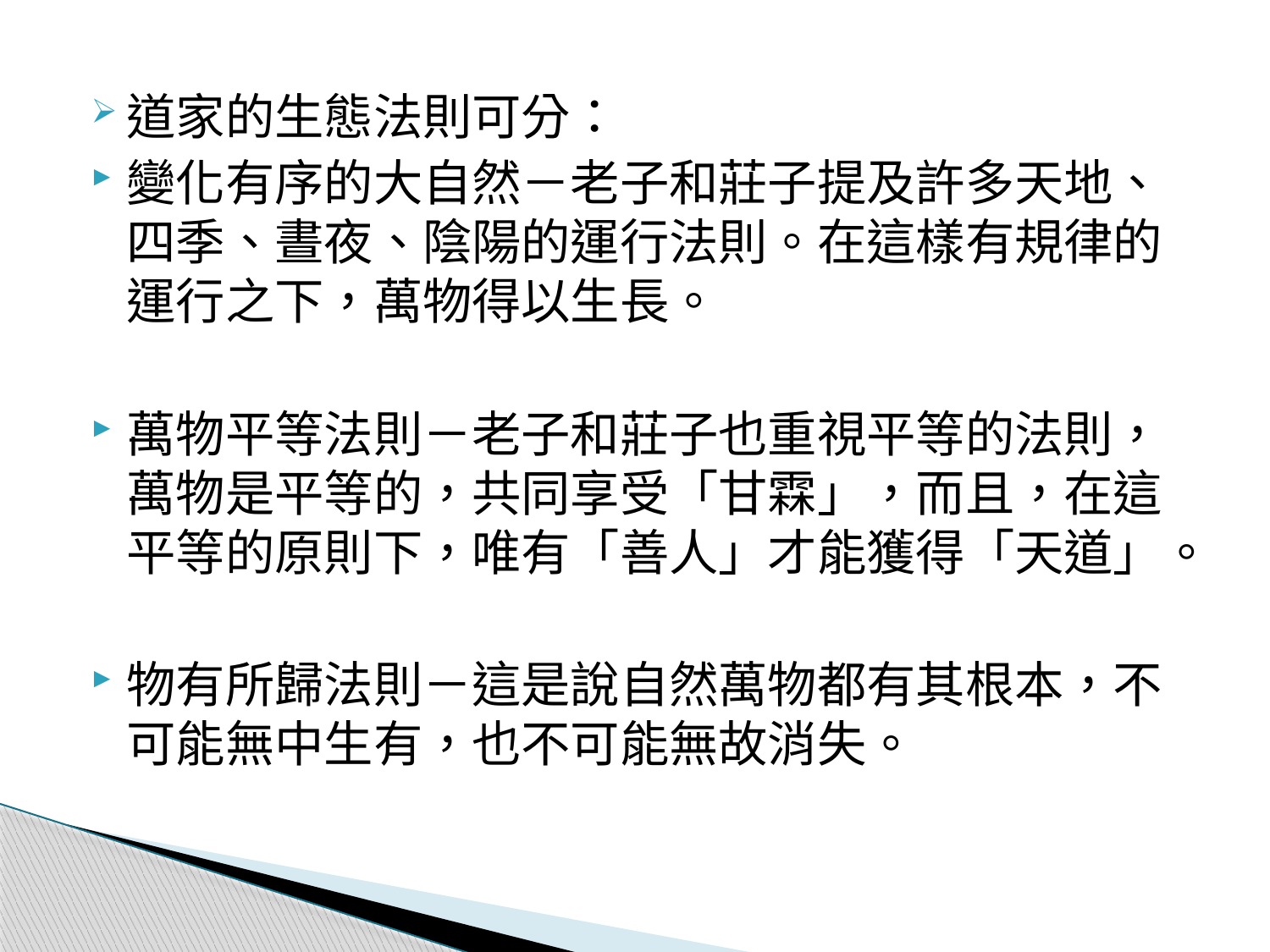

道家的生態法則可分：
變化有序的大自然－老子和莊子提及許多天地、四季、晝夜、陰陽的運行法則。在這樣有規律的運行之下，萬物得以生長。

萬物平等法則－老子和莊子也重視平等的法則，萬物是平等的，共同享受「甘霖」，而且，在這平等的原則下，唯有「善人」才能獲得「天道」。

物有所歸法則－這是說自然萬物都有其根本，不可能無中生有，也不可能無故消失。